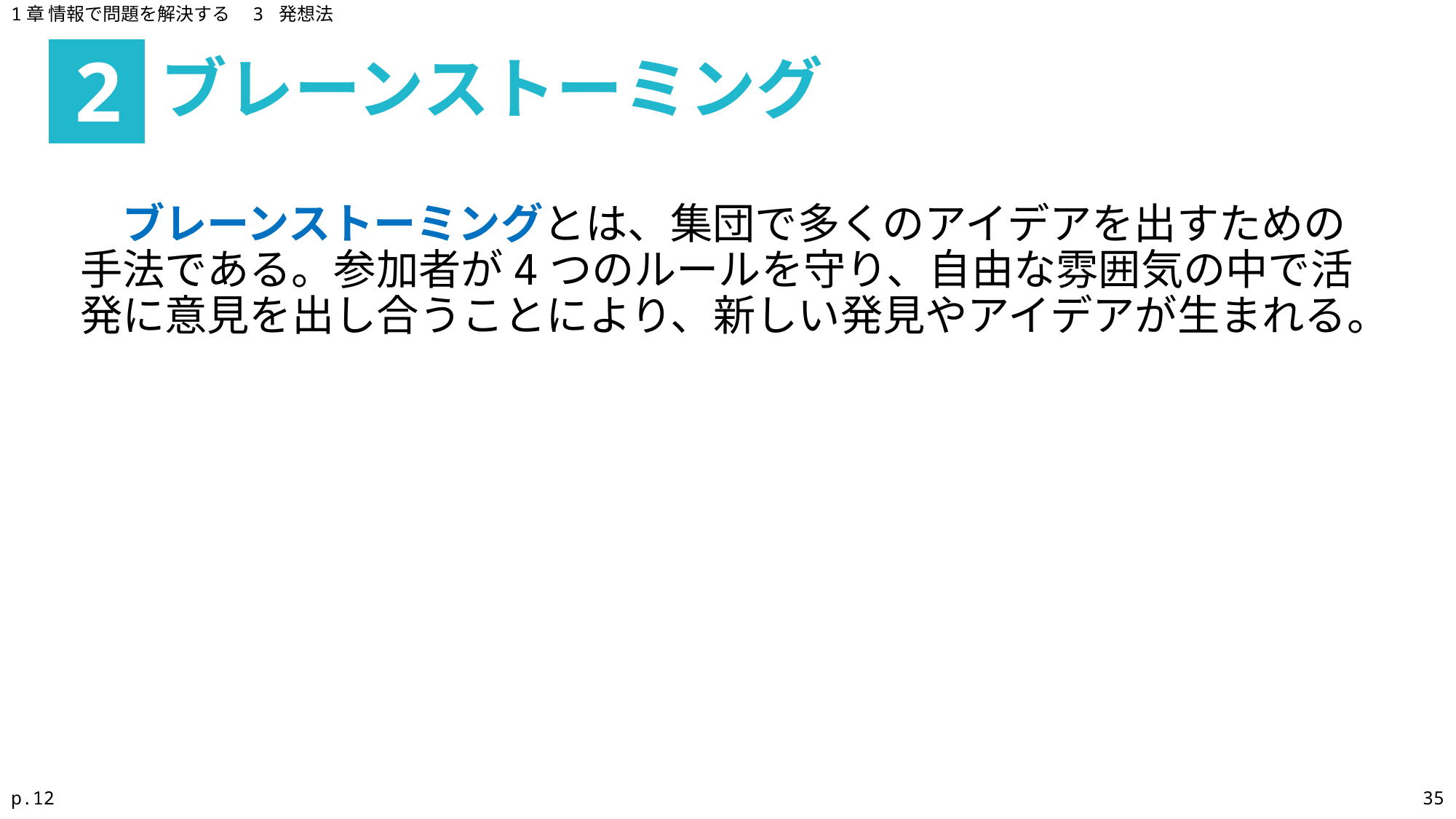

1章 情報で問題を解決する　3 発想法
ブレーンストーミング
2
　ブレーンストーミングとは、集団で多くのアイデアを出すための手法である。参加者が4つのルールを守り、自由な雰囲気の中で活発に意見を出し合うことにより、新しい発見やアイデアが生まれる。
p.12
35